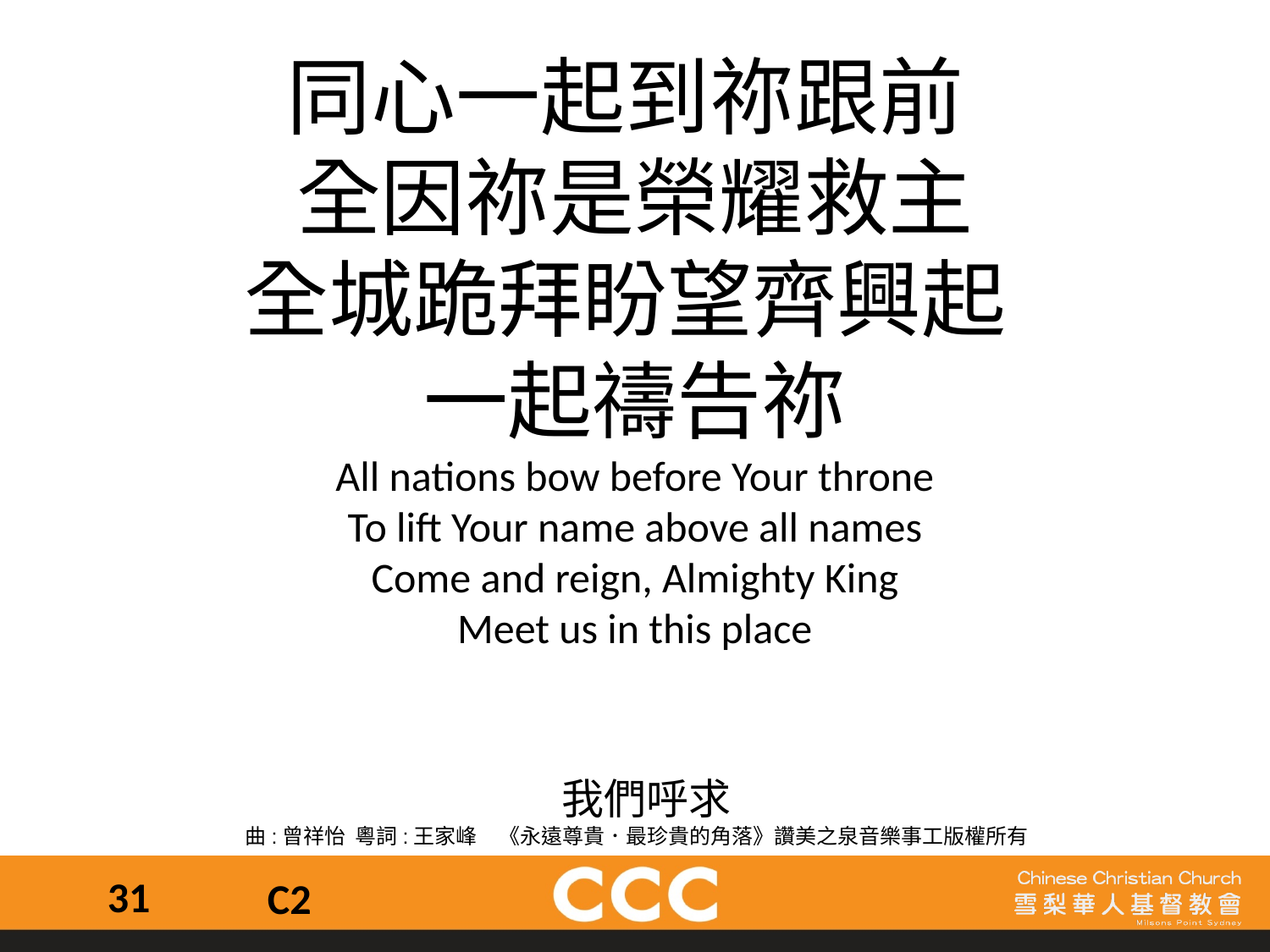

同心一起到祢跟前
全因祢是榮耀救主
全城跪拜盼望齊興起
一起禱告祢
All nations bow before Your throne
To lift Your name above all names
Come and reign, Almighty King
Meet us in this place
 我們呼求
曲:曾祥怡  粵詞:王家峰	《永遠尊貴．最珍貴的角落》讚美之泉音樂事工版權所有
31
C2